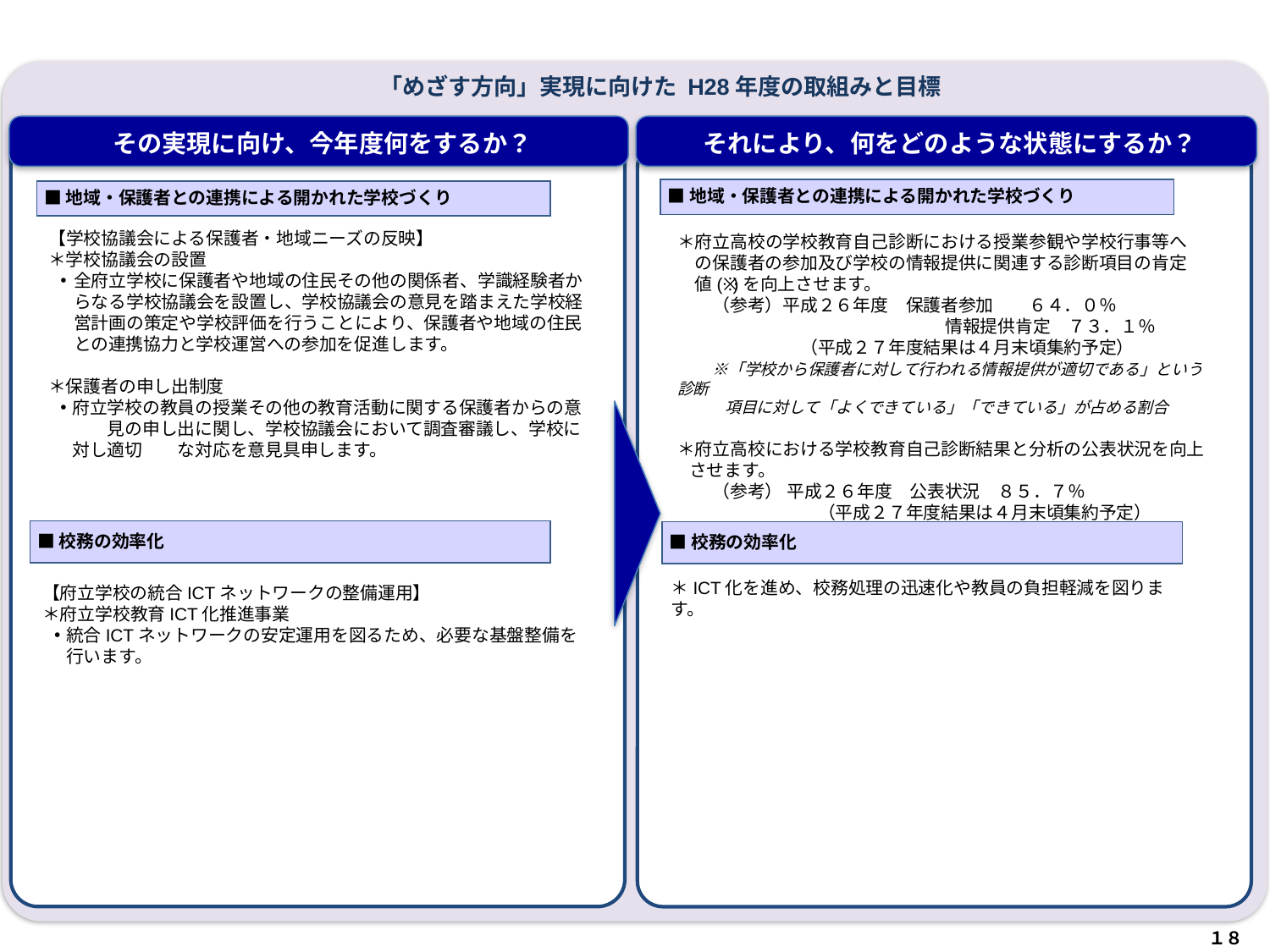

「めざす方向」実現に向けた H28年度の取組みと目標
その実現に向け、今年度何をするか？
それにより、何をどのような状態にするか？

■地域・保護者との連携による開かれた学校づくり
■地域・保護者との連携による開かれた学校づくり
【学校協議会による保護者・地域ニーズの反映】
＊学校協議会の設置
全府立学校に保護者や地域の住民その他の関係者、学識経験者からなる学校協議会を設置し、学校協議会の意見を踏まえた学校経営計画の策定や学校評価を行うことにより、保護者や地域の住民との連携協力と学校運営への参加を促進します。

＊保護者の申し出制度
府立学校の教員の授業その他の教育活動に関する保護者からの意　　見の申し出に関し、学校協議会において調査審議し、学校に対し適切　　な対応を意見具申します。

＊府立高校の学校教育自己診断における授業参観や学校行事等へ
　の保護者の参加及び学校の情報提供に関連する診断項目の肯定
　値(※)を向上させます。
　　（参考）平成２６年度　保護者参加　　６４．０％
　　　　　　 　　　　　　　　　情報提供肯定　７３．１％
　　　　　　　（平成２７年度結果は４月末頃集約予定）
　　※「学校から保護者に対して行われる情報提供が適切である」という診断
　　　項目に対して「よくできている」「できている」が占める割合

＊府立高校における学校教育自己診断結果と分析の公表状況を向上させます。
　　（参考） 平成２６年度　公表状況　８５．７％
　　　　　　　　（平成２７年度結果は４月末頃集約予定）

■校務の効率化
■校務の効率化

＊ICT化を進め、校務処理の迅速化や教員の負担軽減を図ります。

【府立学校の統合ICTネットワークの整備運用】
＊府立学校教育ICT化推進事業
統合ICTネットワークの安定運用を図るため、必要な基盤整備を行います。

１８